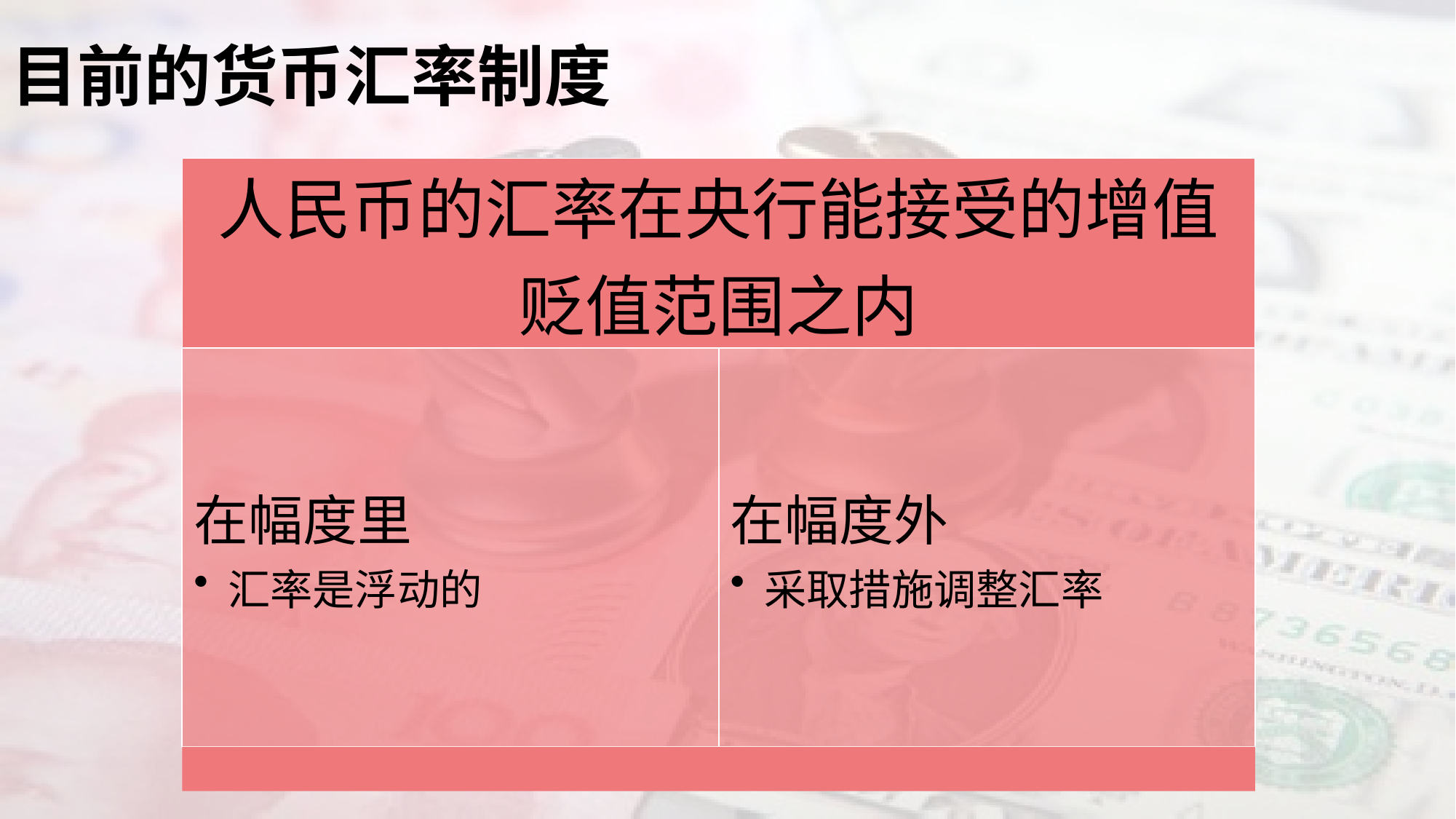

# 目前的货币汇率制度
人民币的汇率在央行能接受的增值贬值范围之内
在幅度里
在幅度外
采取措施调整汇率
汇率是浮动的